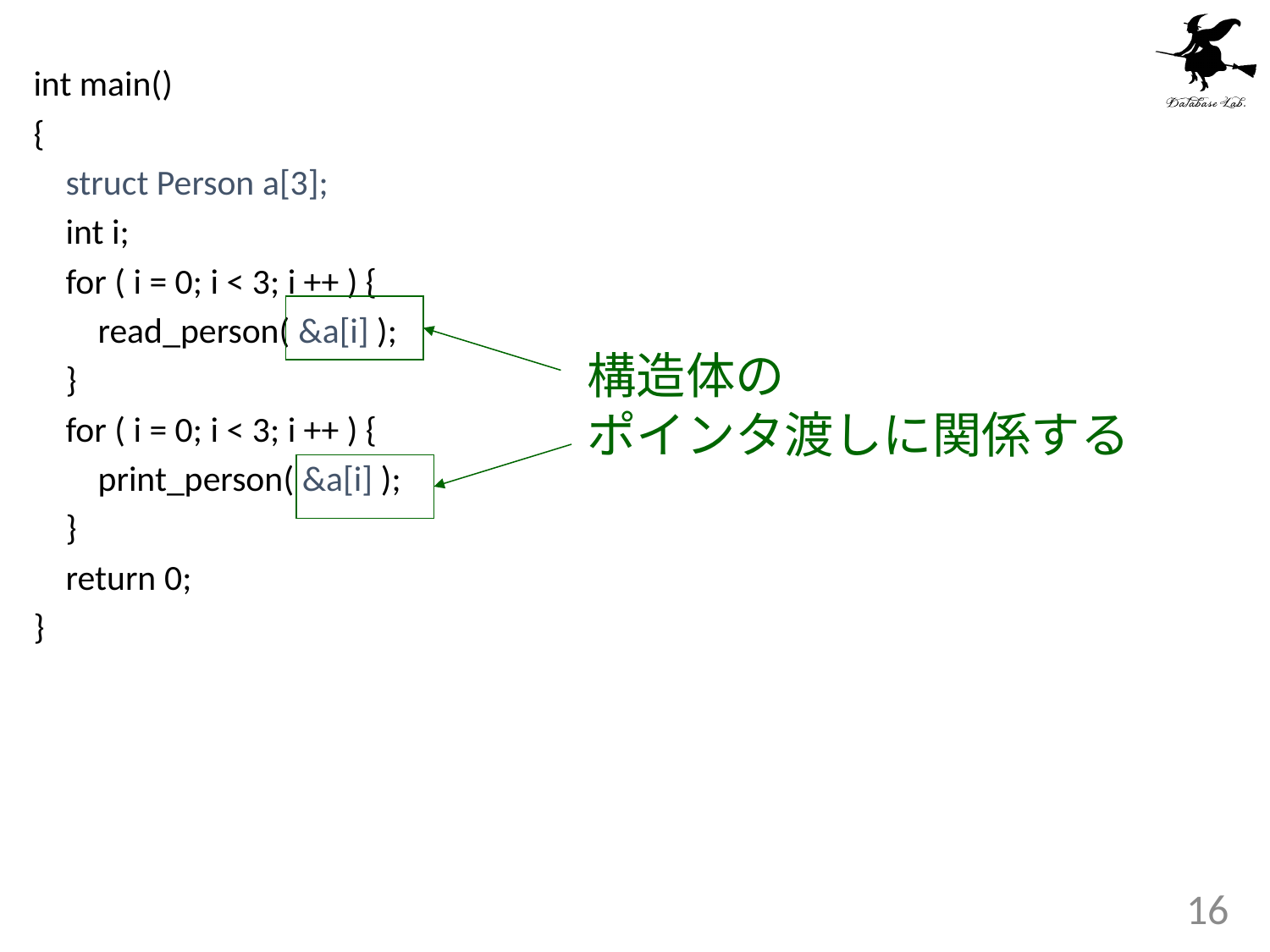

int main()
{
    struct Person a[3];
    int i;
    for ( i = 0; i < 3; i ++ ) {
        read_person( &a[i] );
    }
    for ( i = 0; i < 3; i ++ ) {
        print_person( &a[i] );
    }
    return 0;
}

構造体の
ポインタ渡しに関係する

16